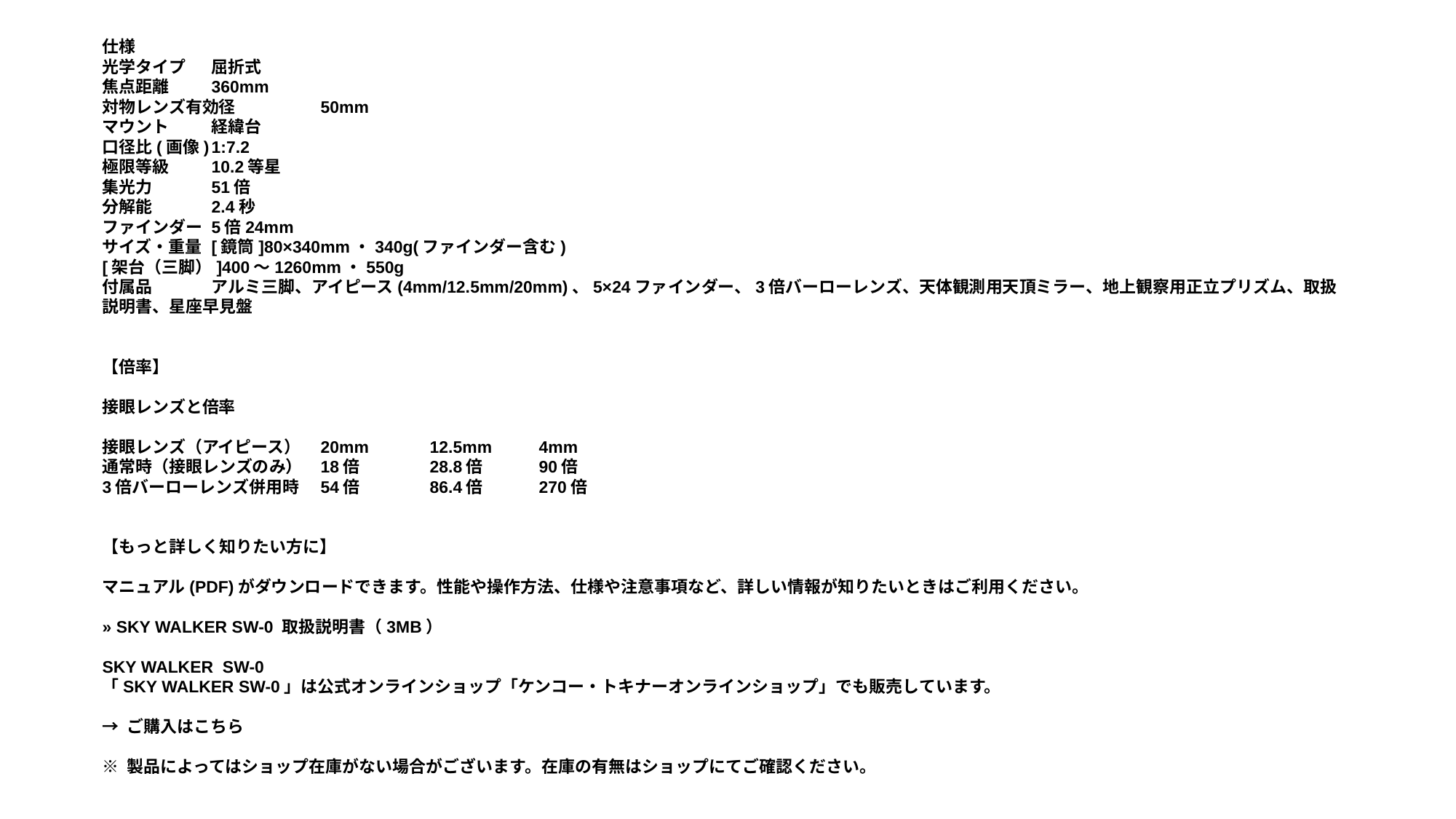

仕様
光学タイプ	屈折式
焦点距離	360mm
対物レンズ有効径	50mm
マウント	経緯台
口径比(画像)	1:7.2
極限等級	10.2等星
集光力	51倍
分解能	2.4秒
ファインダー	5倍24mm
サイズ・重量	[鏡筒]80×340mm・340g(ファインダー含む)
[架台（三脚）]400～1260mm・550g
付属品	アルミ三脚、アイピース(4mm/12.5mm/20mm)、5×24ファインダー、3倍バーローレンズ、天体観測用天頂ミラー、地上観察用正立プリズム、取扱説明書、星座早見盤

【倍率】

接眼レンズと倍率

接眼レンズ（アイピース）	20mm	12.5mm	4mm
通常時（接眼レンズのみ）	18倍	28.8倍	90倍
3倍バーローレンズ併用時	54倍	86.4倍	270倍

【もっと詳しく知りたい方に】

マニュアル(PDF)がダウンロードできます。性能や操作方法、仕様や注意事項など、詳しい情報が知りたいときはご利用ください。

» SKY WALKER SW-0 取扱説明書（3MB）

SKY WALKER  SW-0
「SKY WALKER SW-0」は公式オンラインショップ「ケンコー・トキナーオンラインショップ」でも販売しています。

→ ご購入はこちら

※ 製品によってはショップ在庫がない場合がございます。在庫の有無はショップにてご確認ください。